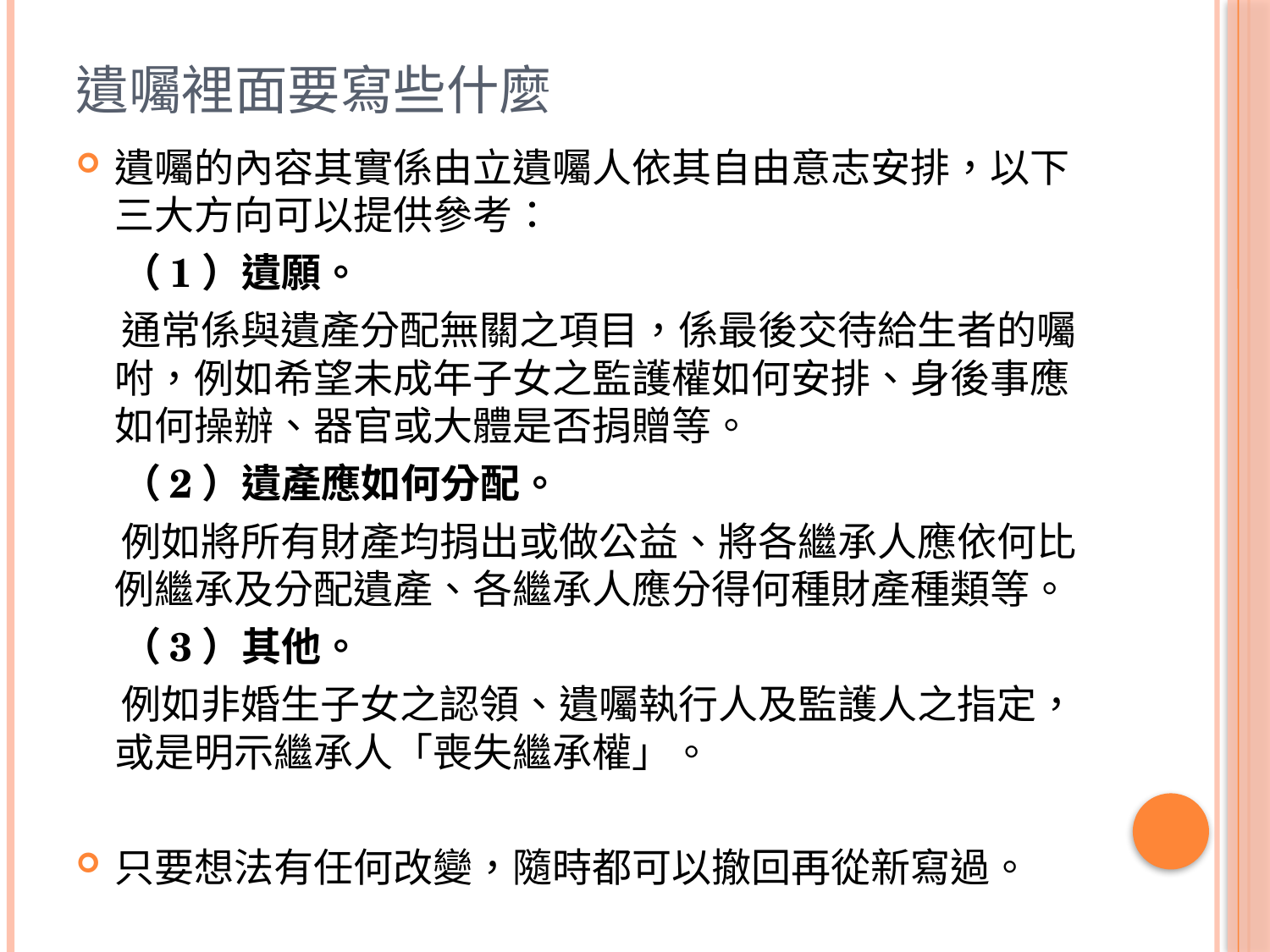

# 遺囑裡面要寫些什麼
遺囑的內容其實係由立遺囑人依其自由意志安排，以下三大方向可以提供參考：
    （1）遺願。
    通常係與遺產分配無關之項目，係最後交待給生者的囑 咐，例如希望未成年子女之監護權如何安排、身後事應如何操辦、器官或大體是否捐贈等。
    （2）遺產應如何分配。
    例如將所有財產均捐出或做公益、將各繼承人應依何比例繼承及分配遺產、各繼承人應分得何種財產種類等。
    （3）其他。
    例如非婚生子女之認領、遺囑執行人及監護人之指定，或是明示繼承人「喪失繼承權」。

只要想法有任何改變，隨時都可以撤回再從新寫過。